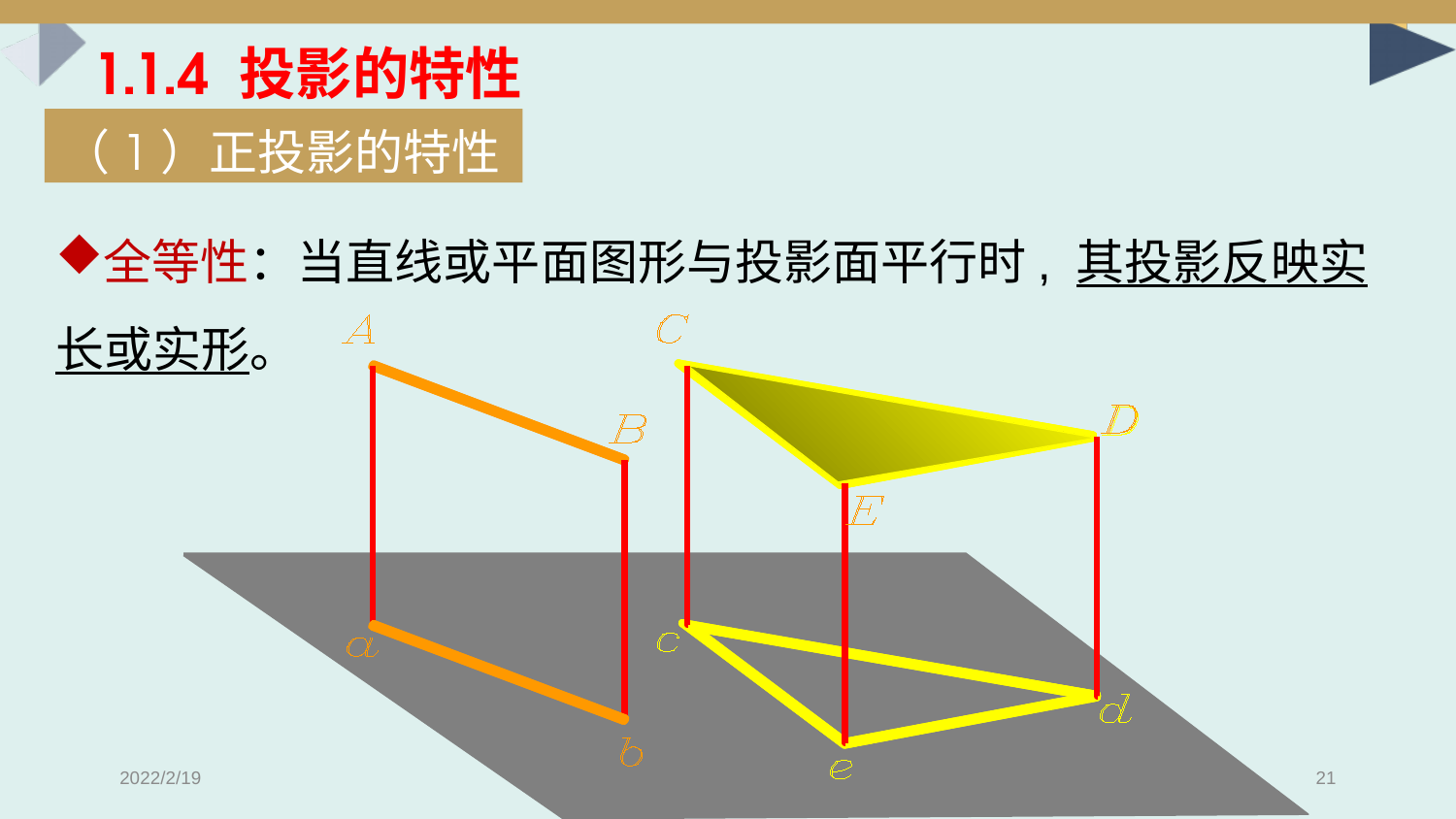

1.1.4 投影的特性

（1）正投影的特性
一、图板
全等性：当直线或平面图形与投影面平行时, 其投影反映实长或实形。

2022/2/19
21